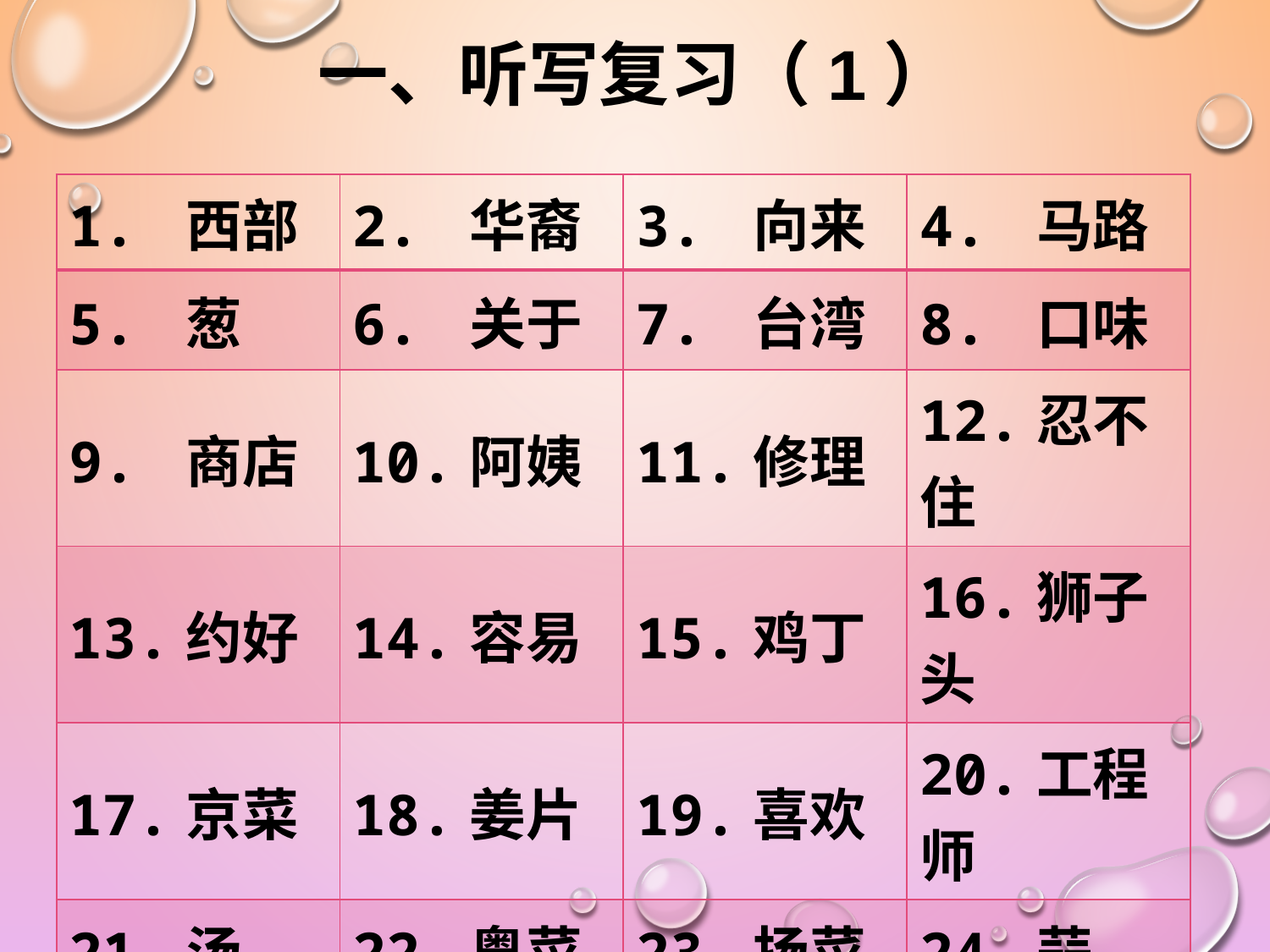

一、听写复习（1）
| 1. 西部 | 2. 华裔 | 3. 向来 | 4. 马路 |
| --- | --- | --- | --- |
| 5. 葱 | 6. 关于 | 7. 台湾 | 8. 口味 |
| 9. 商店 | 10.阿姨 | 11.修理 | 12.忍不住 |
| 13.约好 | 14.容易 | 15.鸡丁 | 16.狮子头 |
| 17.京菜 | 18.姜片 | 19.喜欢 | 20.工程师 |
| 21.汤 | 22.粤菜 | 23.扬菜 | 24.蒜 |
| 25.公司 | 26.盐 | 27.讨教 | 28.嘴巴 |